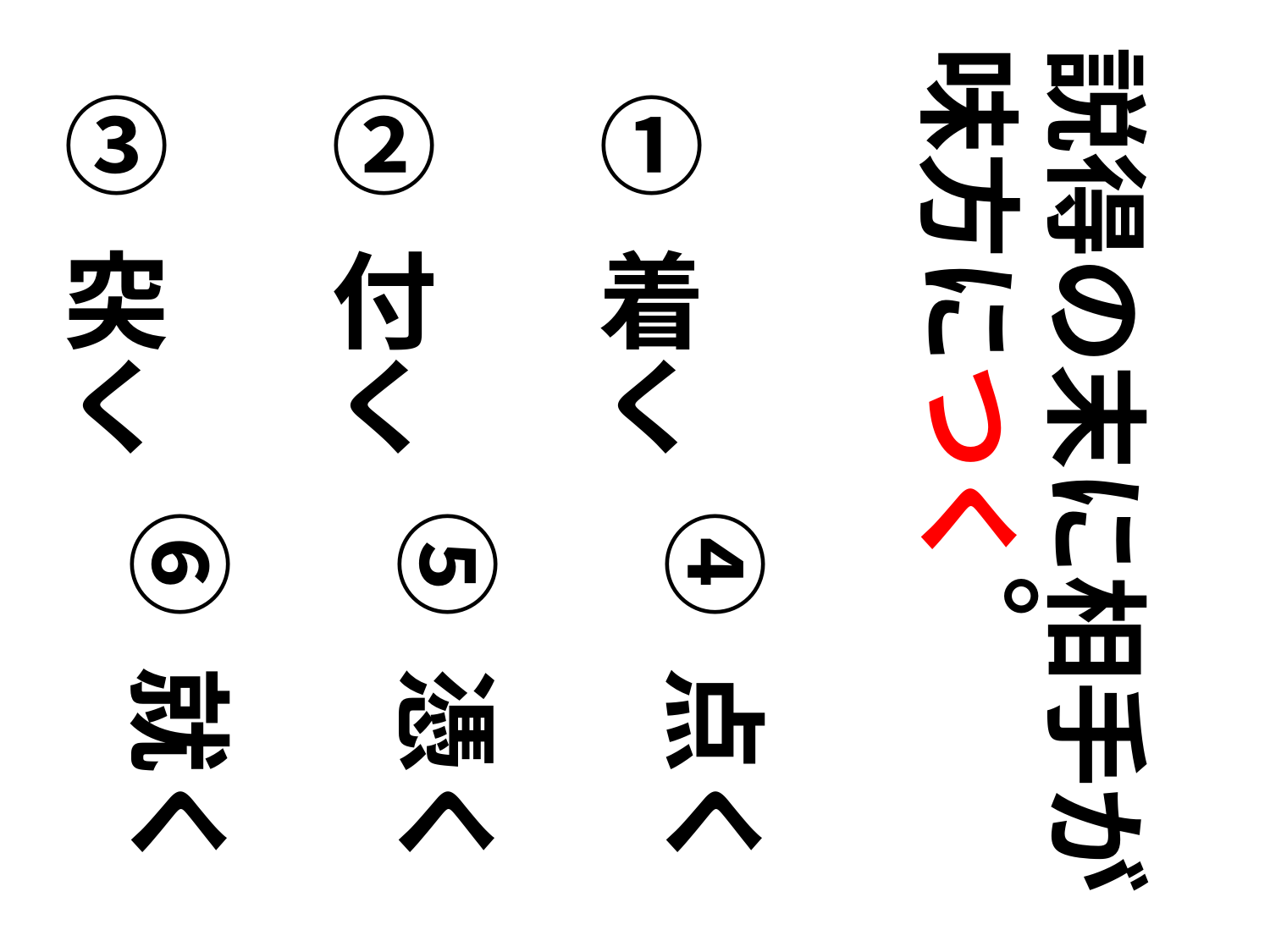

説得の末に相手が味方につく

① 着く

② 付く

③ 突く
。

④ 点く

⑤ 憑く

⑥ 就く